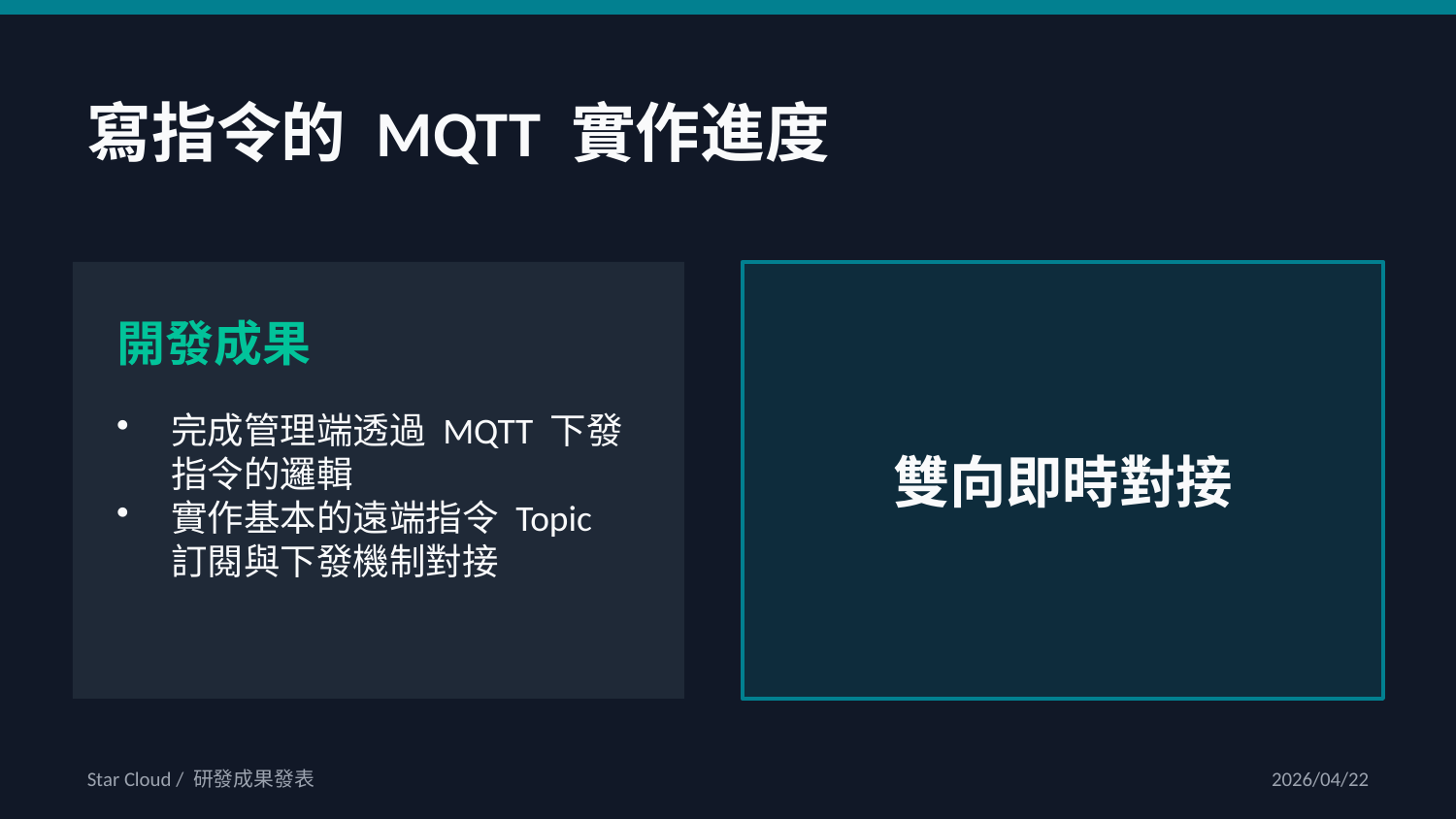

寫指令的 MQTT 實作進度

開發成果
完成管理端透過 MQTT 下發指令的邏輯
實作基本的遠端指令 Topic 訂閱與下發機制對接
雙向即時對接